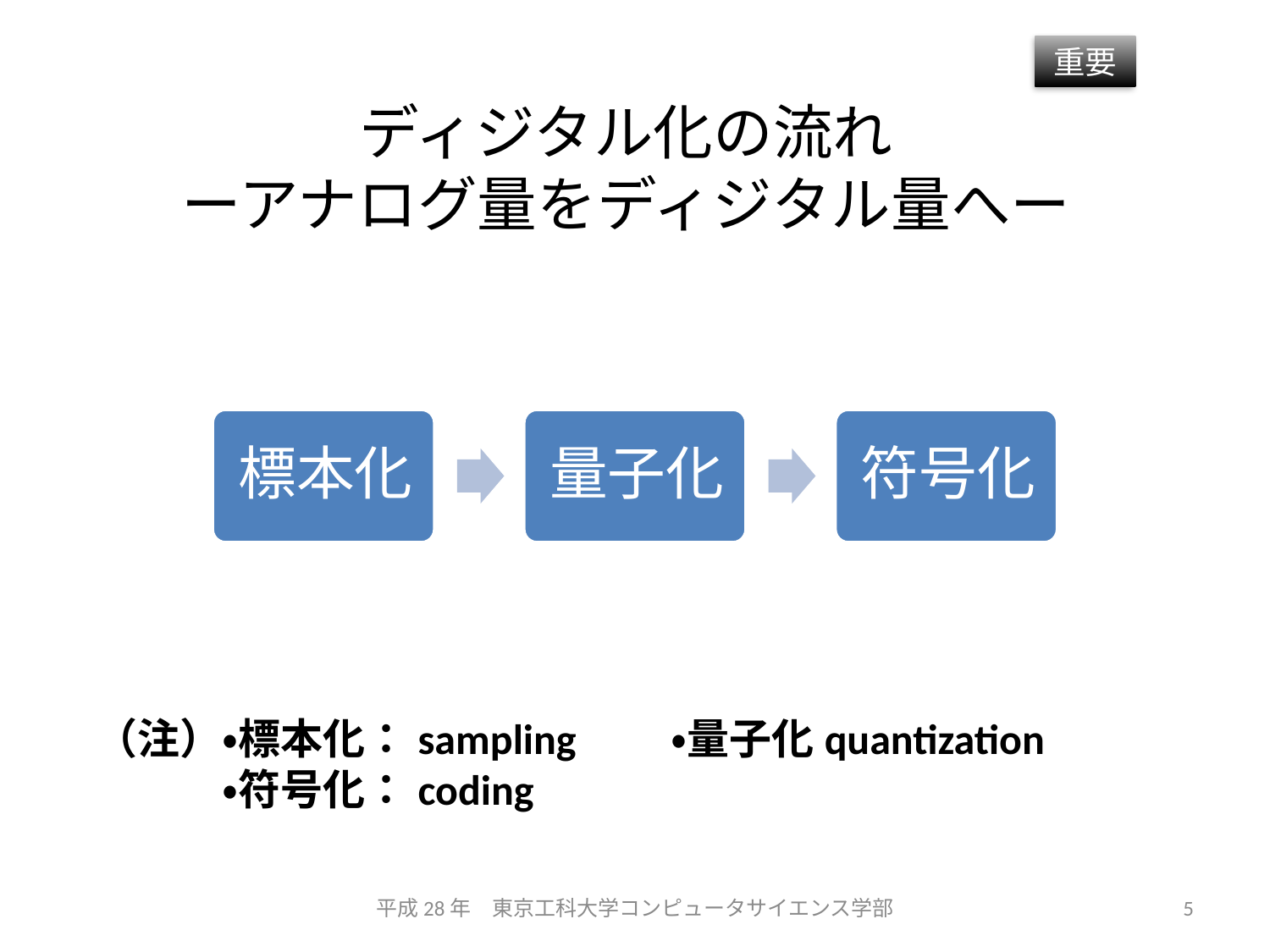

重要
# ディジタル化の流れ ーアナログ量をディジタル量へー
標本化

量子化

符号化
（注）・標本化：sampling　　・量子化quantization
　　　・符号化：coding
平成28年　東京工科大学コンピュータサイエンス学部
5